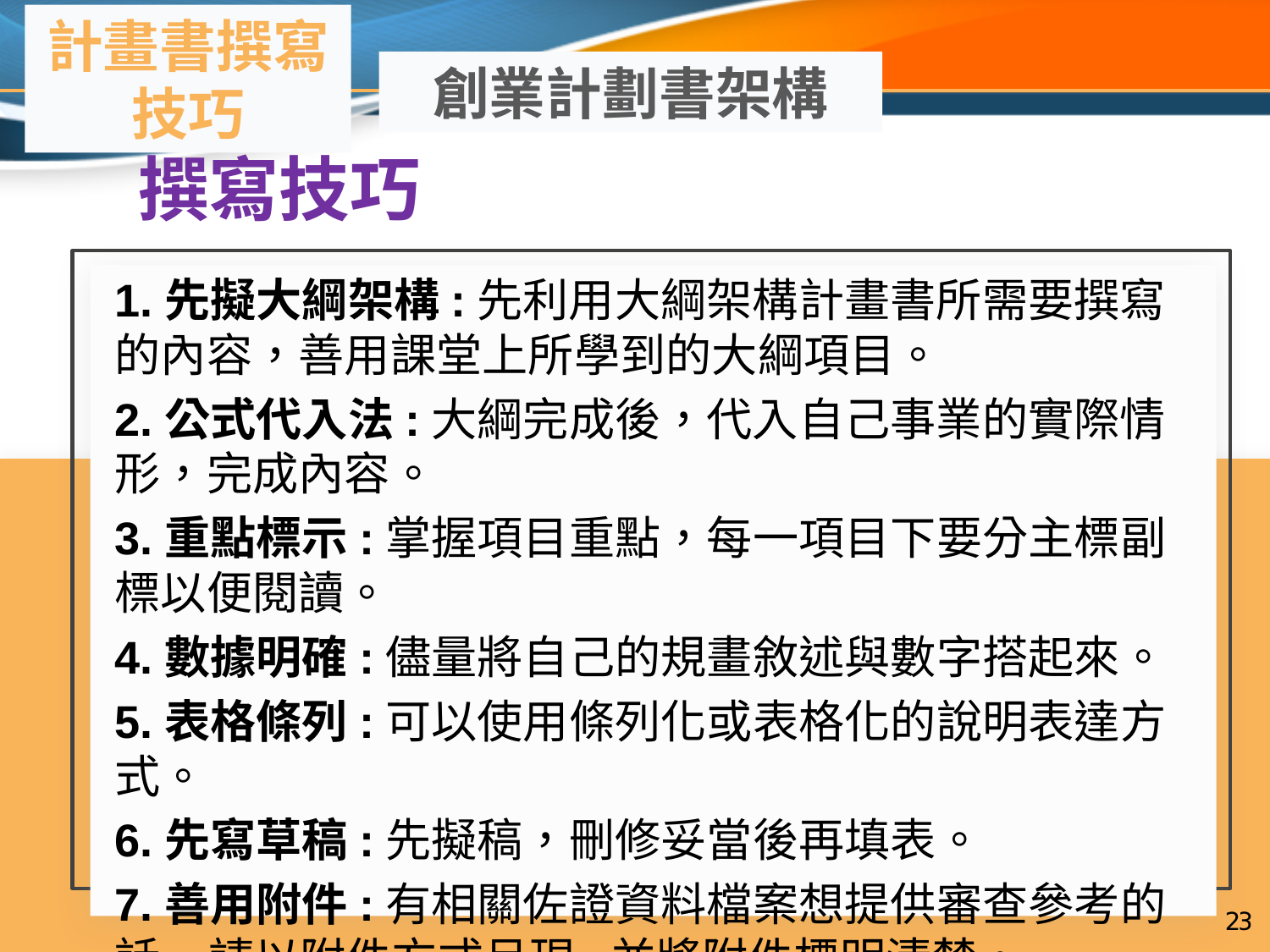

計畫書撰寫技巧
創業計劃書架構
撰寫技巧

1.先擬大綱架構:先利用大綱架構計畫書所需要撰寫的內容，善用課堂上所學到的大綱項目。
2.公式代入法:大綱完成後，代入自己事業的實際情形，完成內容。
3.重點標示:掌握項目重點，每一項目下要分主標副標以便閱讀。
4.數據明確:儘量將自己的規畫敘述與數字搭起來。
5.表格條列:可以使用條列化或表格化的說明表達方式。
6.先寫草稿:先擬稿，刪修妥當後再填表。
7.善用附件:有相關佐證資料檔案想提供審查參考的話, 請以附件方式呈現,並將附件標明清楚。

23